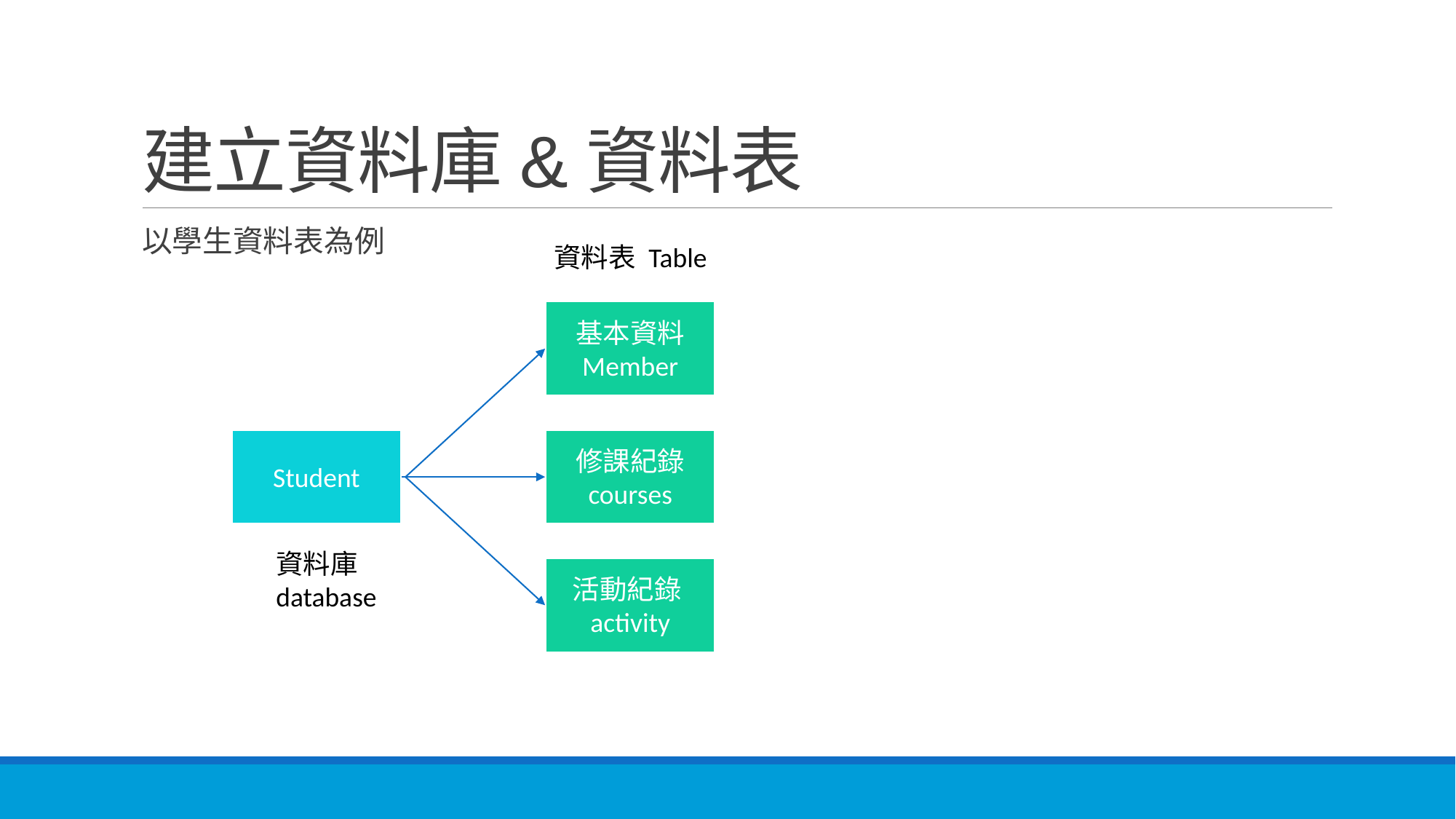

# 建立資料庫&資料表
以學生資料表為例

資料表 Table
基本資料
Member
Student
修課紀錄
courses
資料庫
database
活動紀錄activity